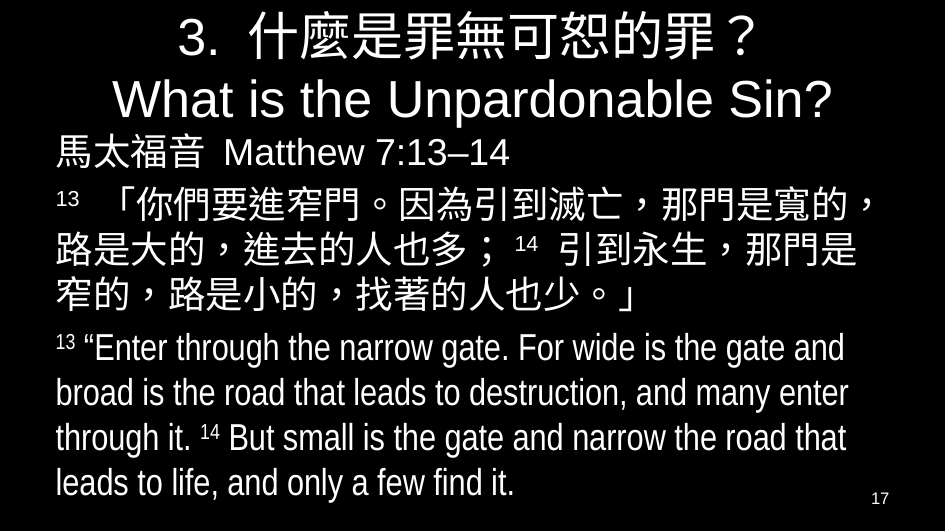

# 3. 什麼是罪無可恕的罪？ What is the Unpardonable Sin?
馬太福音 Matthew 7:13–14
13 「你們要進窄門。因為引到滅亡，那門是寬的，路是大的，進去的人也多；14 引到永生，那門是窄的，路是小的，找著的人也少。」
13 “Enter through the narrow gate. For wide is the gate and broad is the road that leads to destruction, and many enter through it. 14 But small is the gate and narrow the road that leads to life, and only a few find it.

17